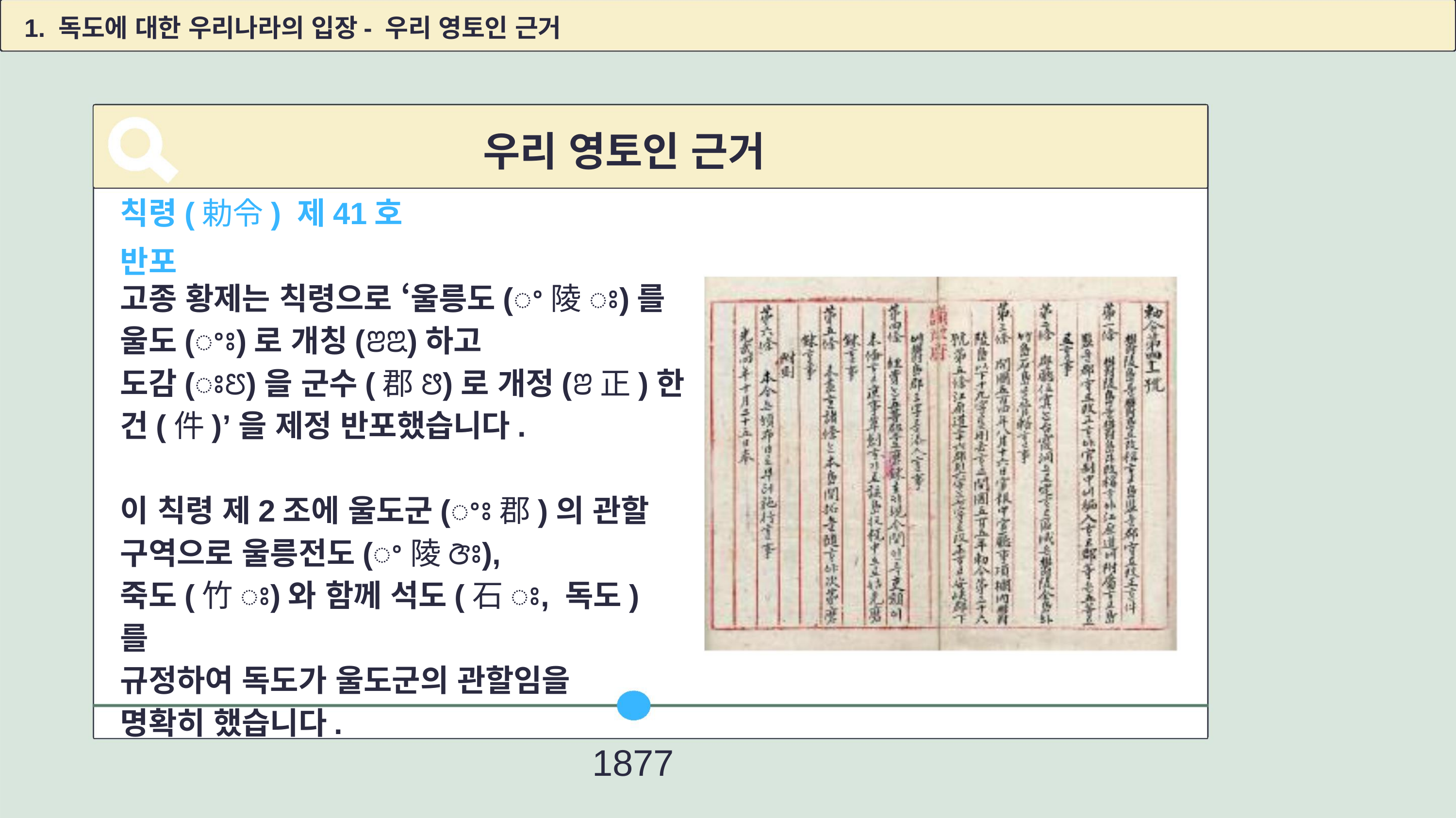

1. 독도에 대한 우리나라의 입장- 우리 영토인 근거
우리 영토인 근거
칙령(勅令) 제41호 반포
고종 황제는 칙령으로 ‘울릉도(ꢀ陵ꢁ)를
울도(ꢀꢁ)로 개칭(ꢂꢃ)하고
도감(ꢁꢄ)을 군수(郡ꢅ)로 개정(ꢂ正)한
건(件)’을 제정 반포했습니다.
이 칙령 제2조에 울도군(ꢀꢁ郡)의 관할
구역으로 울릉전도(ꢀ陵ꢆꢁ),
죽도(⽵ꢁ)와 함께 석도(⽯ꢁ, 독도)를
규정하여 독도가 울도군의 관할임을
명확히 했습니다.
1877